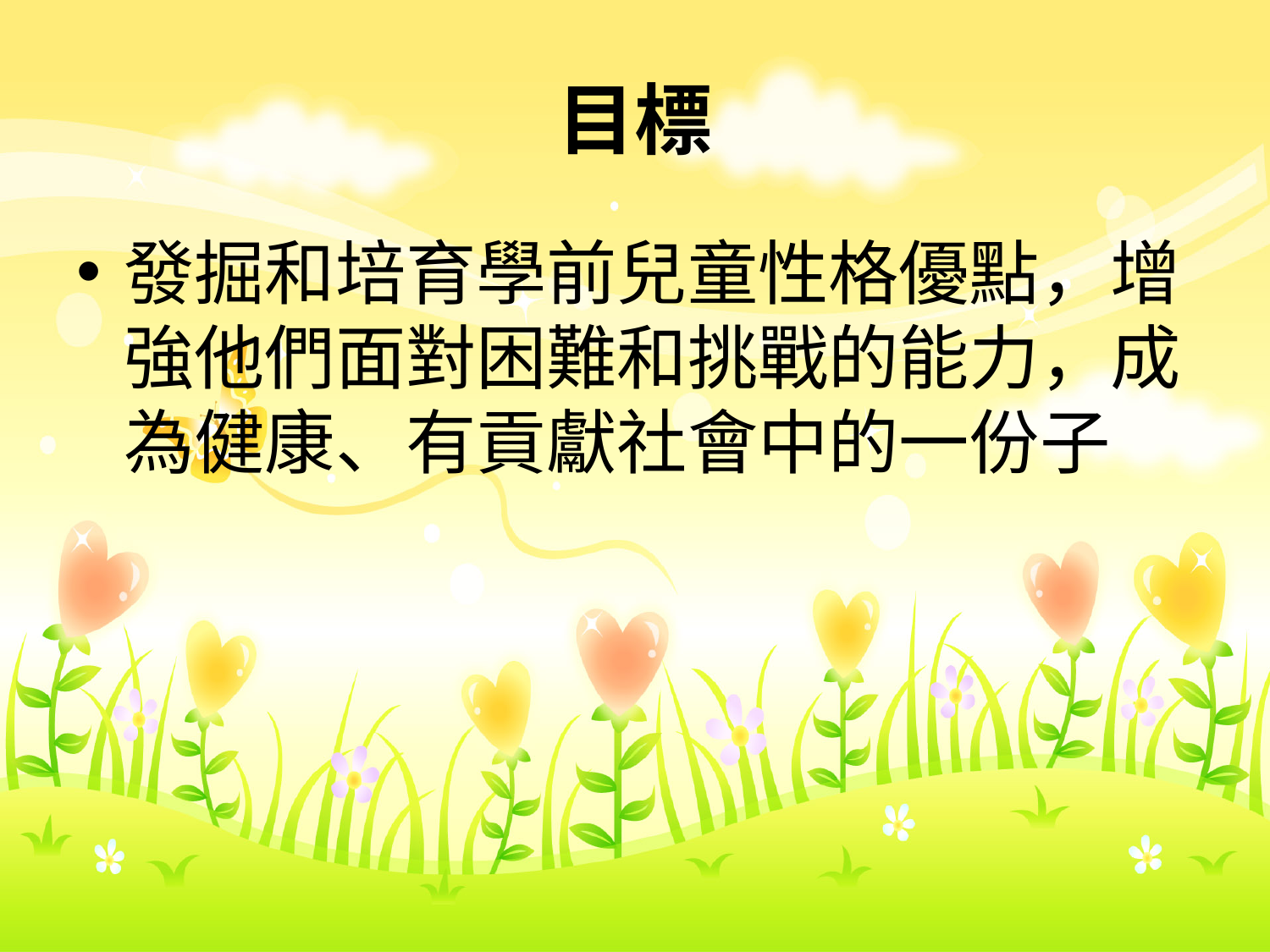

# 目標
發掘和培育學前兒童性格優點，增強他們面對困難和挑戰的能力，成為健康、有貢獻社會中的一份子